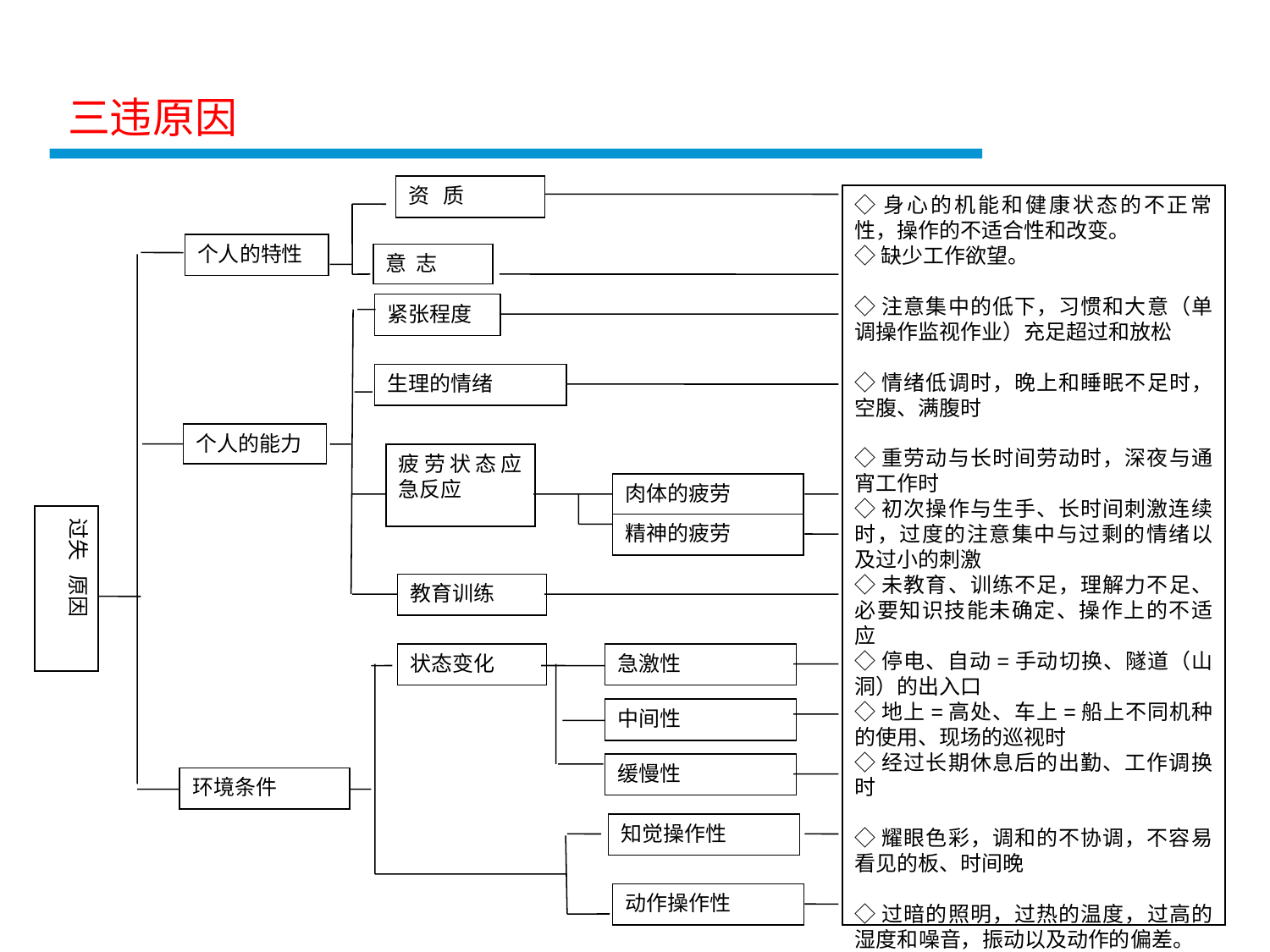

三违原因
资   质
◇身心的机能和健康状态的不正常性，操作的不适合性和改变。
◇缺少工作欲望。

◇注意集中的低下，习惯和大意（单调操作监视作业）充足超过和放松

◇情绪低调时，晚上和睡眠不足时，空腹、满腹时

◇重劳动与长时间劳动时，深夜与通宵工作时
◇初次操作与生手、长时间刺激连续时，过度的注意集中与过剩的情绪以及过小的刺激
◇未教育、训练不足，理解力不足、必要知识技能未确定、操作上的不适应
◇停电、自动=手动切换、隧道（山洞）的出入口
◇地上=高处、车上=船上不同机种的使用、现场的巡视时
◇经过长期休息后的出勤、工作调换时

◇耀眼色彩，调和的不协调，不容易看见的板、时间晚

◇过暗的照明，过热的温度，过高的湿度和噪音，振动以及动作的偏差。

个人的特性

紧张程度

生理的情绪

疲劳状态应急反应
肉体的疲劳

精神的疲劳

过失   原因

教育训练

状态变化
急激性

中间性

缓慢性

环境条件

知觉操作性

动作操作性

个人的能力

意  志
33